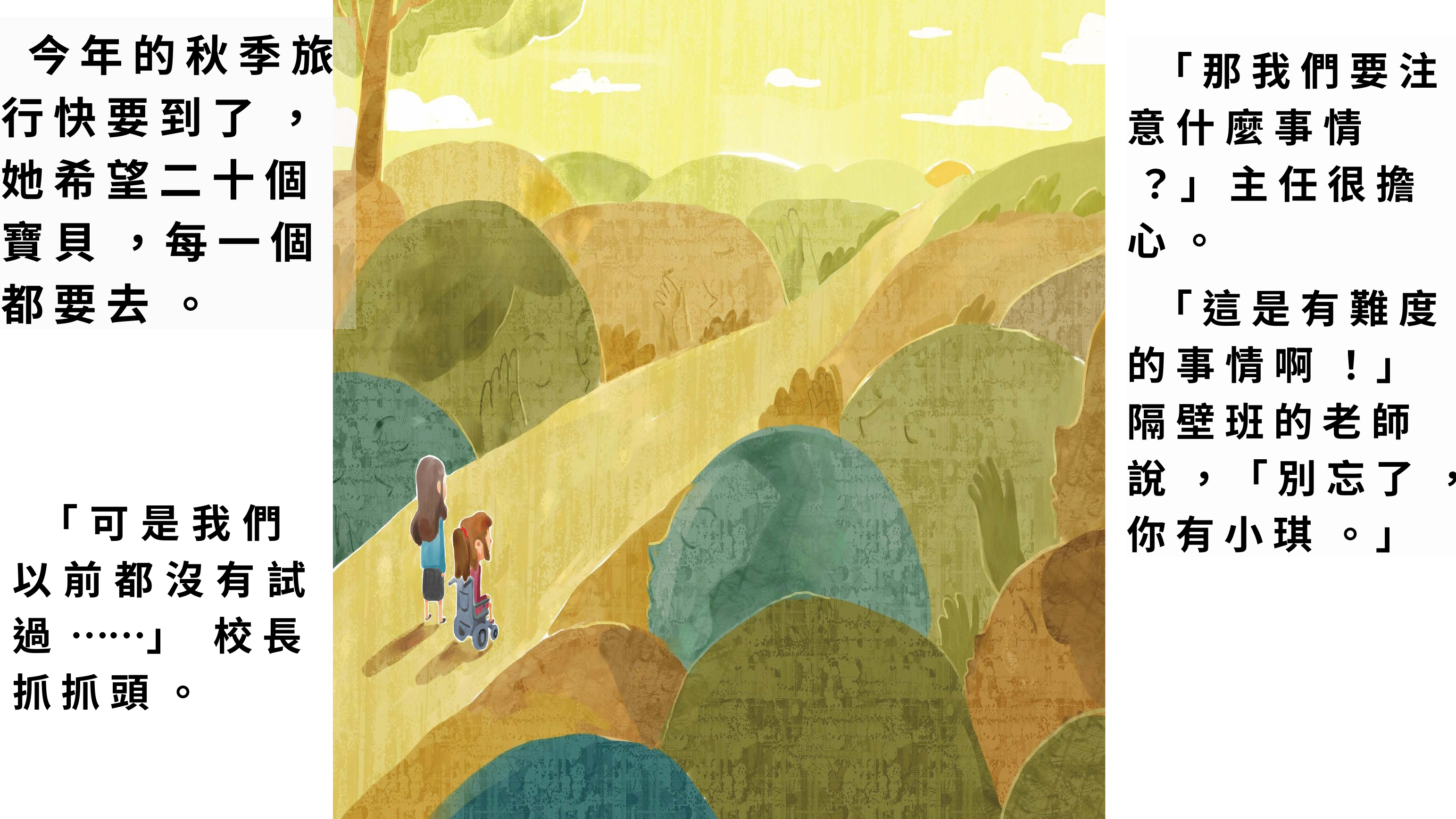

今年的秋季旅行快要到了 ，她希望二十個寶貝 ，每一個都要去 。
「那我們要注意什麼事情 ？」主任很擔心。
「這是有難度的事情啊 ！」隔壁班的老師說 ，「別忘了 ，你有小琪 。」
「可是我們以前都沒有試過 ……」 校長抓抓頭。